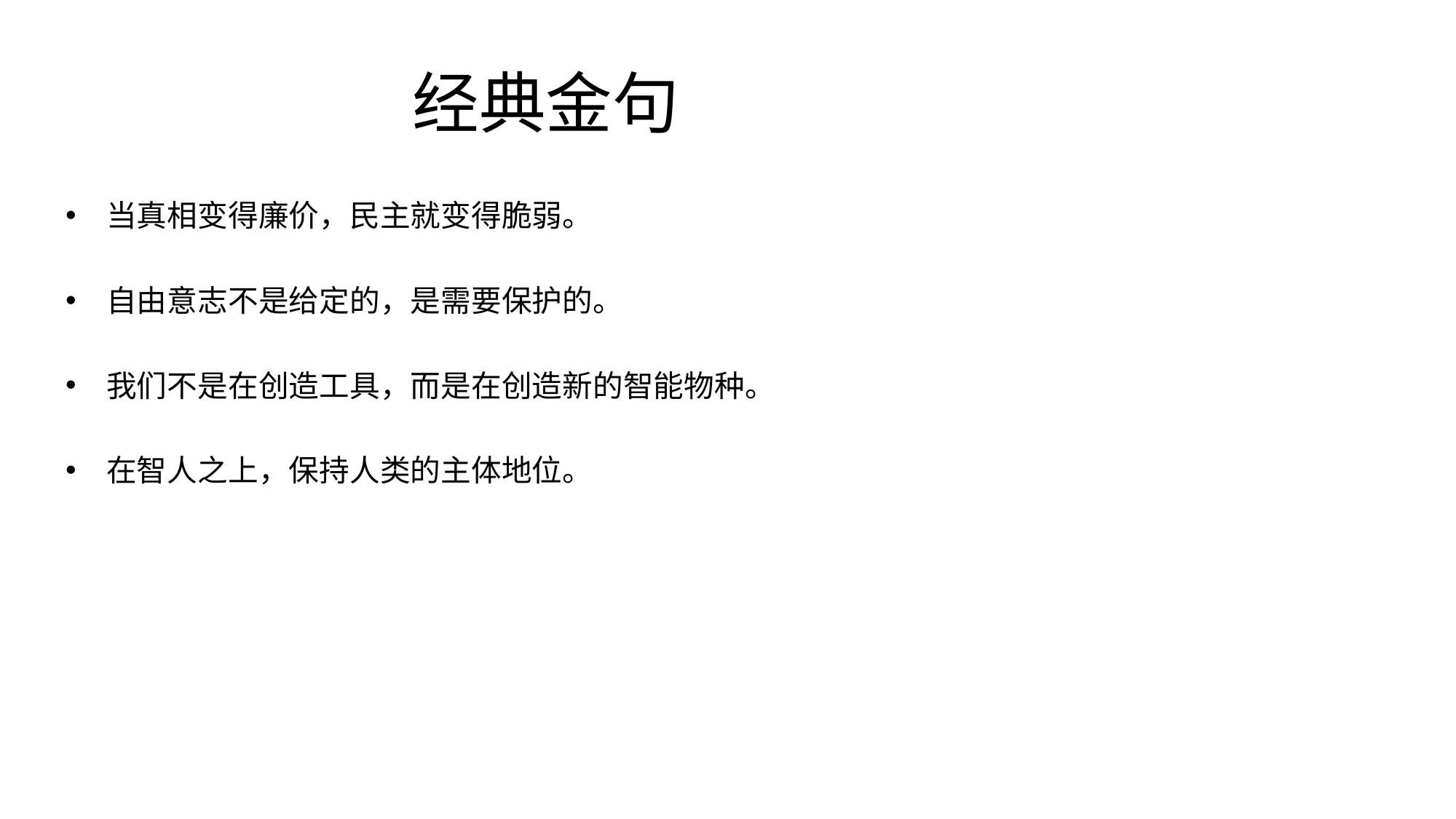

# 经典金句
当真相变得廉价，民主就变得脆弱。

自由意志不是给定的，是需要保护的。

我们不是在创造工具，而是在创造新的智能物种。

在智人之上，保持人类的主体地位。